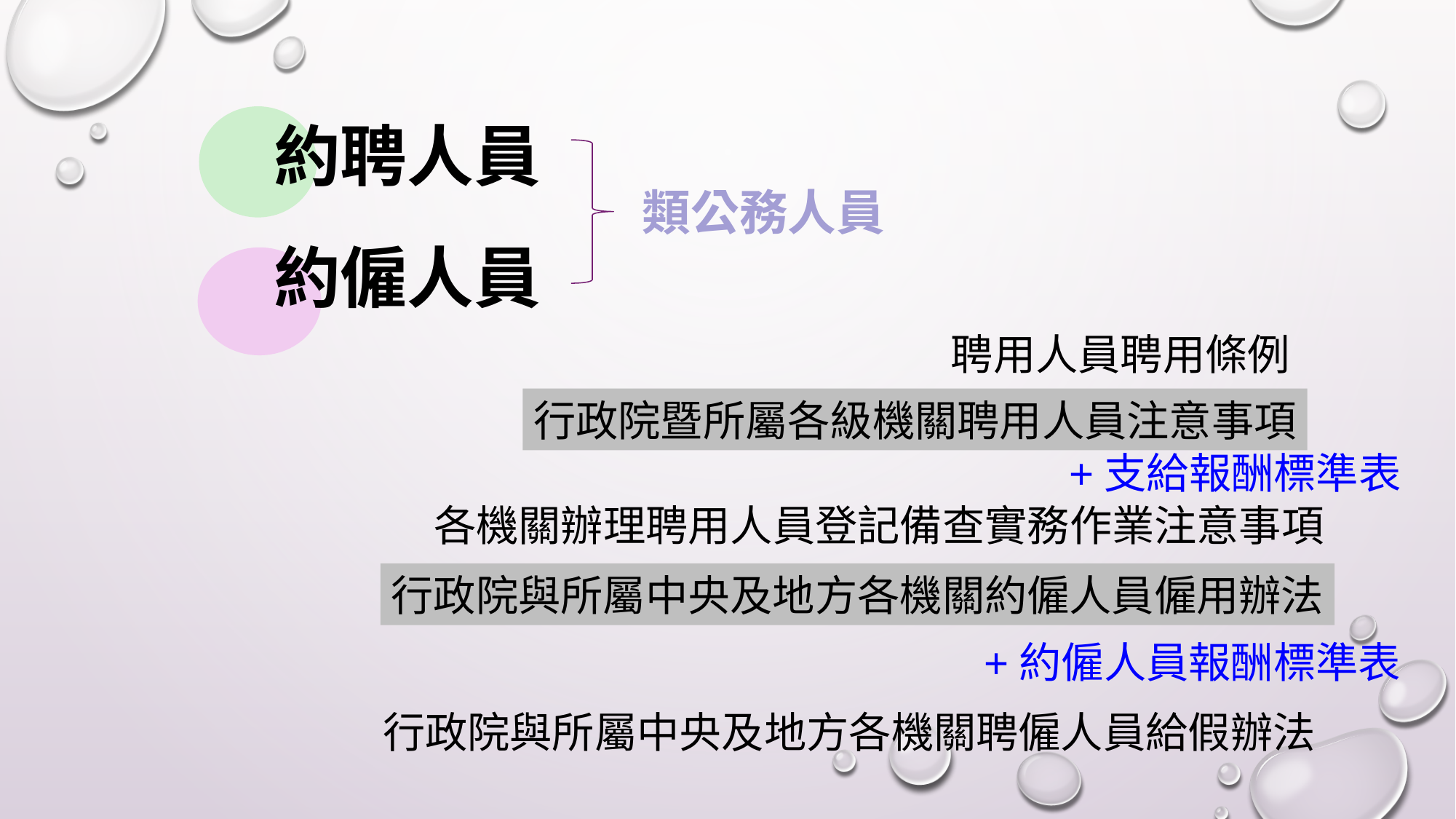

約聘人員

類公務人員
約僱人員

聘用人員聘用條例
行政院暨所屬各級機關聘用人員注意事項
+支給報酬標準表
各機關辦理聘用人員登記備查實務作業注意事項
行政院與所屬中央及地方各機關約僱人員僱用辦法
+約僱人員報酬標準表
行政院與所屬中央及地方各機關聘僱人員給假辦法